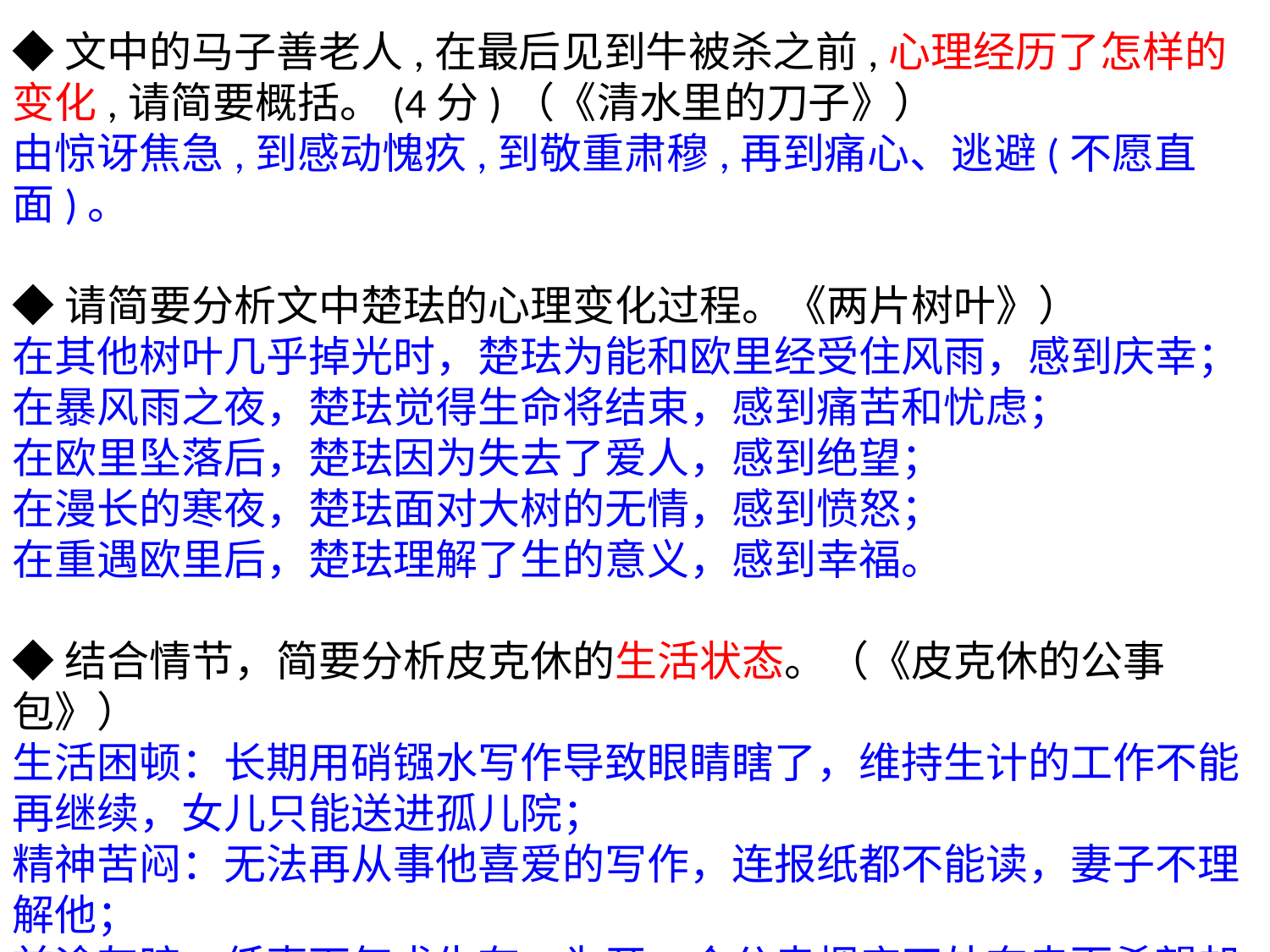

◆文中的马子善老人,在最后见到牛被杀之前,心理经历了怎样的变化,请简要概括。(4分)（《清水里的刀子》）
由惊讶焦急,到感动愧疚,到敬重肃穆,再到痛心、逃避(不愿直面)。

◆请简要分析文中楚珐的心理变化过程。《两片树叶》）
在其他树叶几乎掉光时，楚珐为能和欧里经受住风雨，感到庆幸；
在暴风雨之夜，楚珐觉得生命将结束，感到痛苦和忧虑；
在欧里坠落后，楚珐因为失去了爱人，感到绝望；
在漫长的寒夜，楚珐面对大树的无情，感到愤怒；
在重遇欧里后，楚珐理解了生的意义，感到幸福。

◆结合情节，简要分析皮克休的生活状态。（《皮克休的公事包》）
生活困顿：长期用硝镪水写作导致眼睛瞎了，维持生计的工作不能再继续，女儿只能送进孤儿院；
精神苦闷：无法再从事他喜爱的写作，连报纸都不能读，妻子不理解他；
前途灰暗：低声下气求生存，为开一个公卖烟店四处奔走而希望却遥不可及。(每点2分)